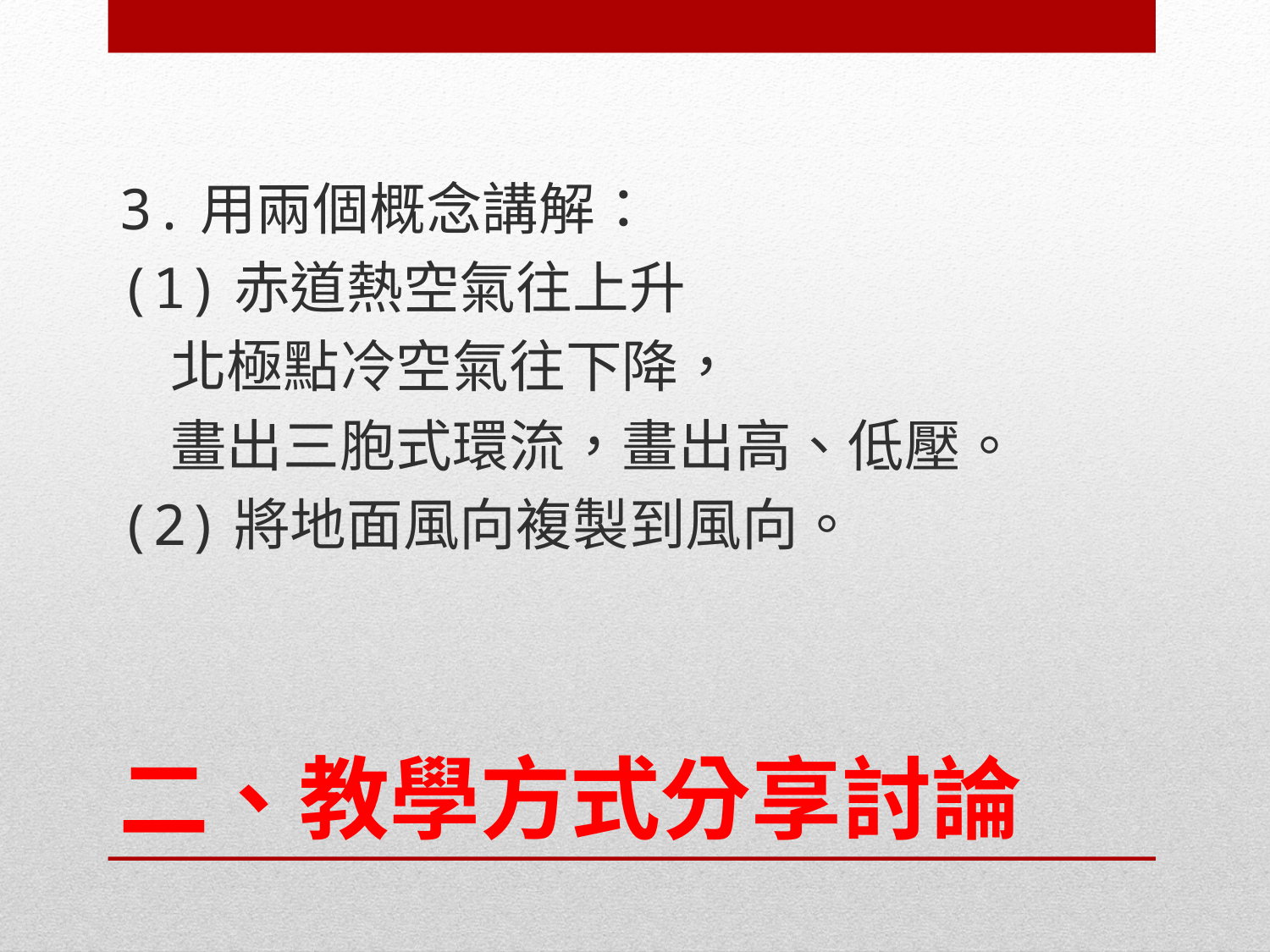

3.用兩個概念講解：
(1)赤道熱空氣往上升
   北極點冷空氣往下降，
   畫出三胞式環流，畫出高、低壓。
(2)將地面風向複製到風向。
# 二、教學方式分享討論